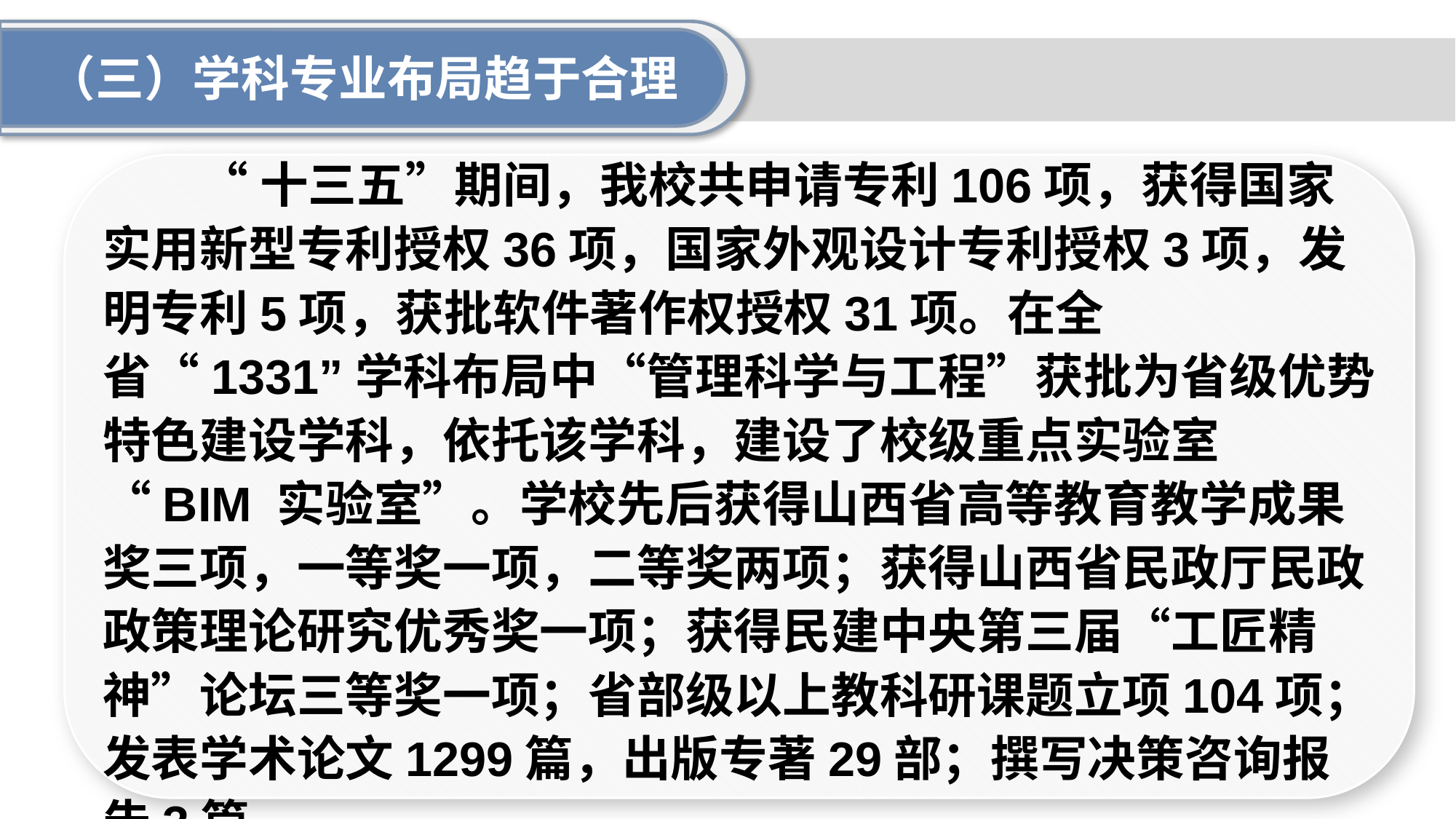

（三）学科专业布局趋于合理
“十三五”期间，我校共申请专利106项，获得国家实用新型专利授权36项，国家外观设计专利授权3项，发明专利5项，获批软件著作权授权31项。在全省“1331”学科布局中“管理科学与工程”获批为省级优势特色建设学科，依托该学科，建设了校级重点实验室 “BIM 实验室”。学校先后获得山西省高等教育教学成果奖三项，一等奖一项，二等奖两项；获得山西省民政厅民政政策理论研究优秀奖一项；获得民建中央第三届“工匠精神”论坛三等奖一项；省部级以上教科研课题立项104项；发表学术论文1299篇，出版专著29部；撰写决策咨询报告3篇。